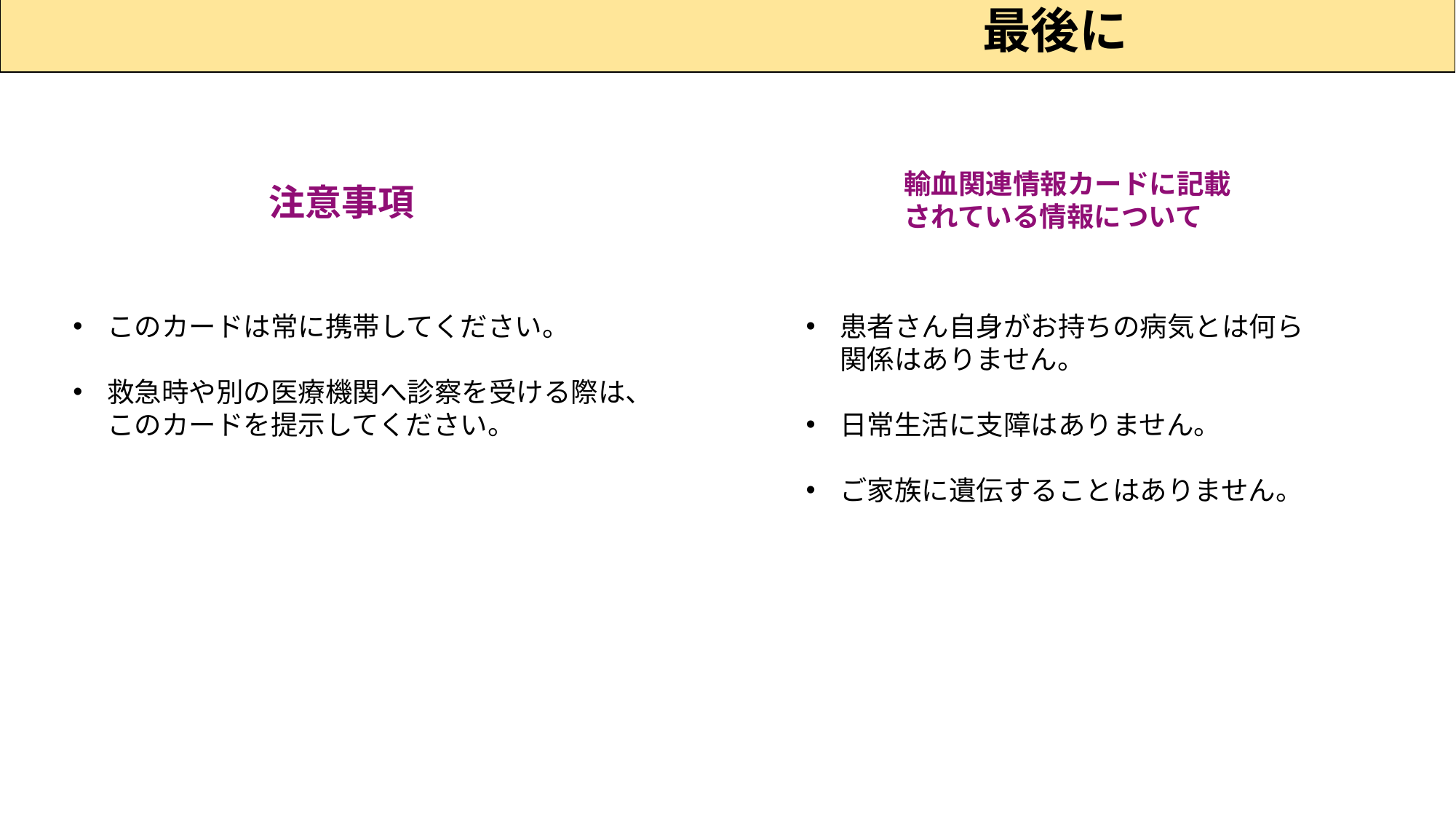

# 最後に
輸血関連情報カードに記載されている情報について
注意事項
このカードは常に携帯してください。

救急時や別の医療機関へ診察を受ける際は、このカードを提示してください。

患者さん自身がお持ちの病気とは何ら関係はありません。

日常生活に支障はありません。

ご家族に遺伝することはありません。